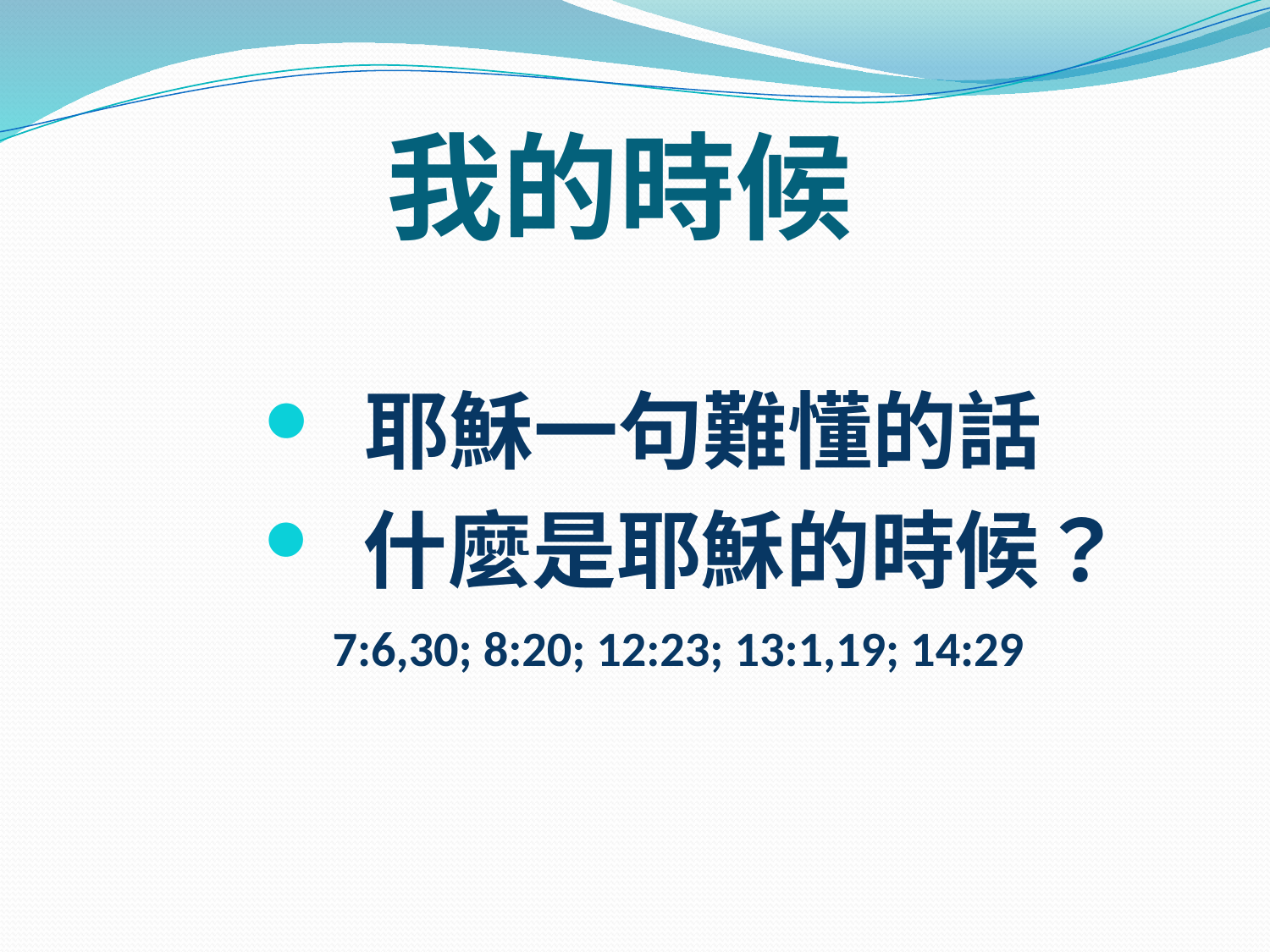

# 我的時候
 耶穌一句難懂的話
 什麼是耶穌的時候？
  7:6,30; 8:20; 12:23; 13:1,19; 14:29